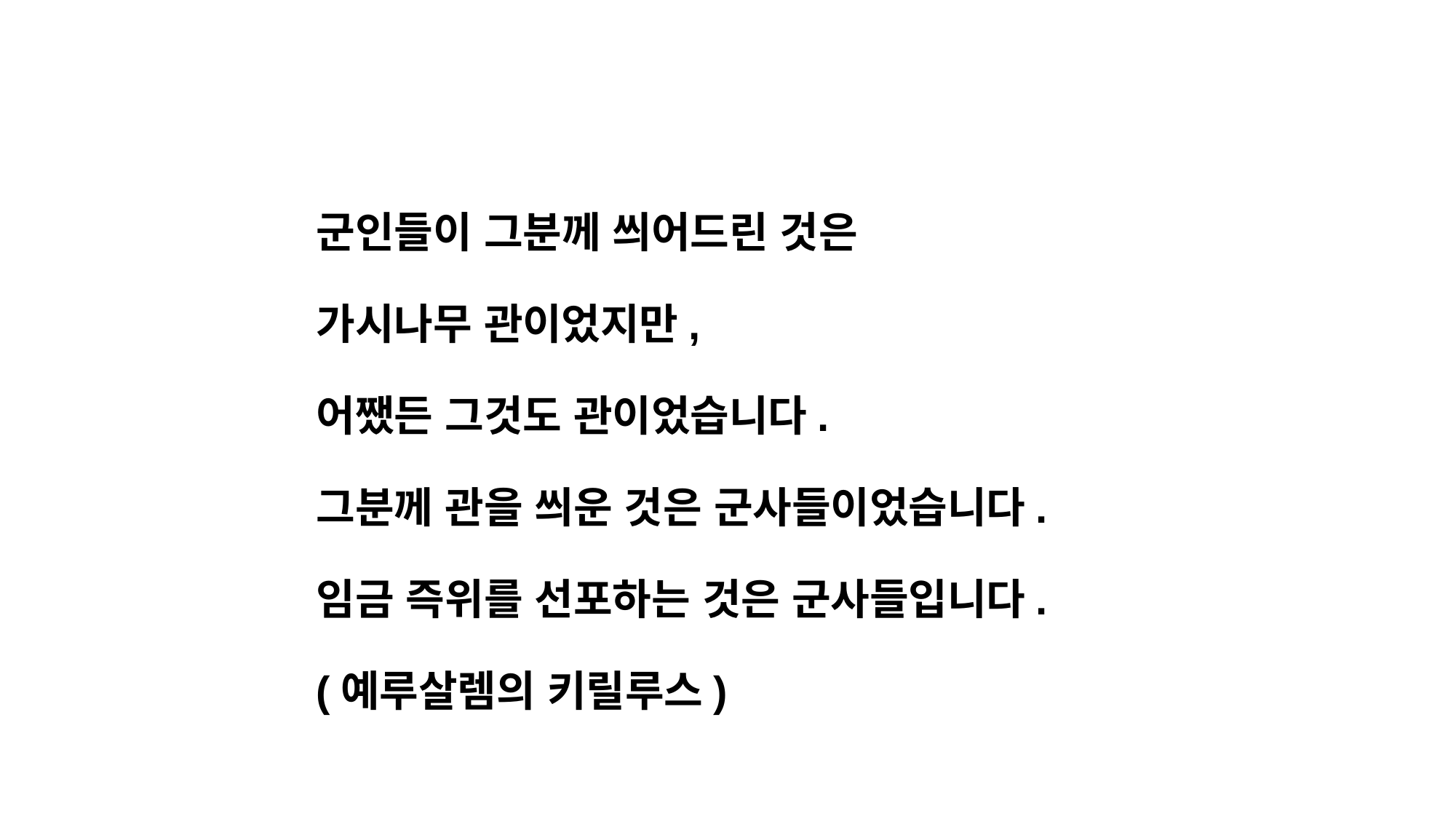

군인들이 그분께 씌어드린 것은
가시나무 관이었지만,
어쨌든 그것도 관이었습니다.
그분께 관을 씌운 것은 군사들이었습니다.
임금 즉위를 선포하는 것은 군사들입니다.
(예루살렘의 키릴루스)